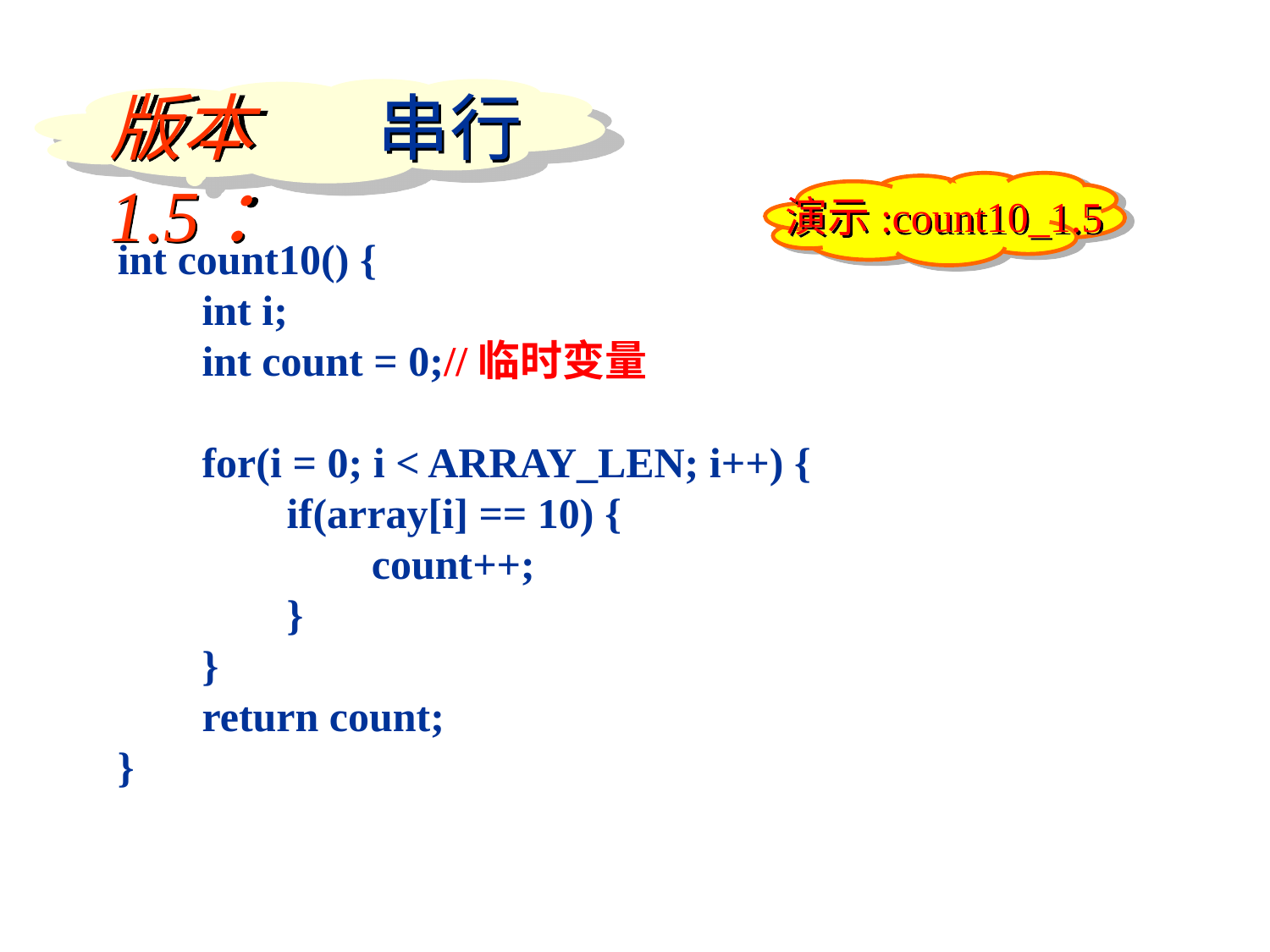

版本1.5：

串行

演示:count10_1.5
int count10() {
        int i;
        int count = 0;//临时变量

        for(i = 0; i < ARRAY_LEN; i++) {
                if(array[i] == 10) {
                        count++;
                }
        }
        return count;
}